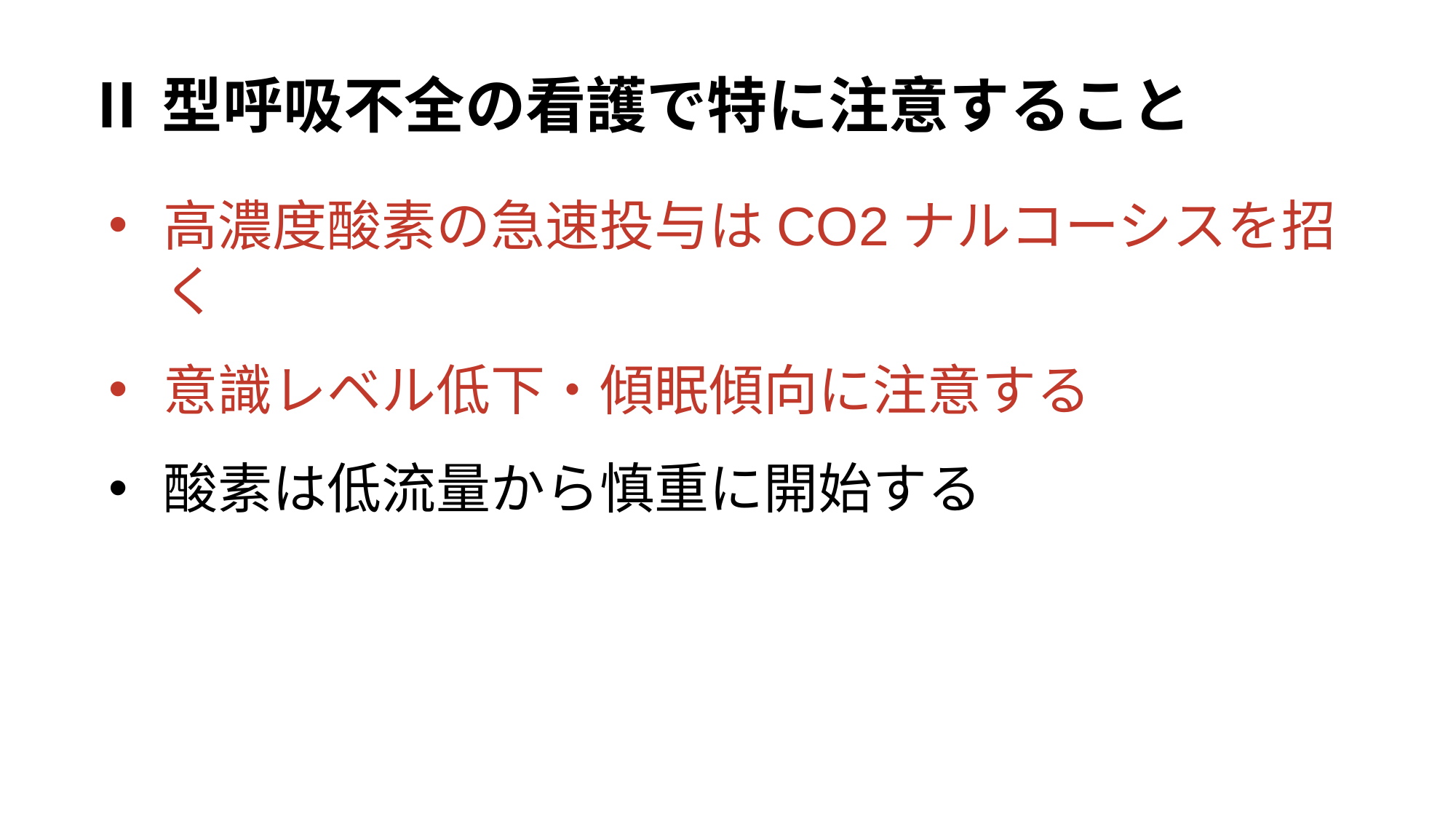

Ⅱ型呼吸不全の看護で特に注意すること
高濃度酸素の急速投与はCO2ナルコーシスを招く
意識レベル低下・傾眠傾向に注意する
酸素は低流量から慎重に開始する